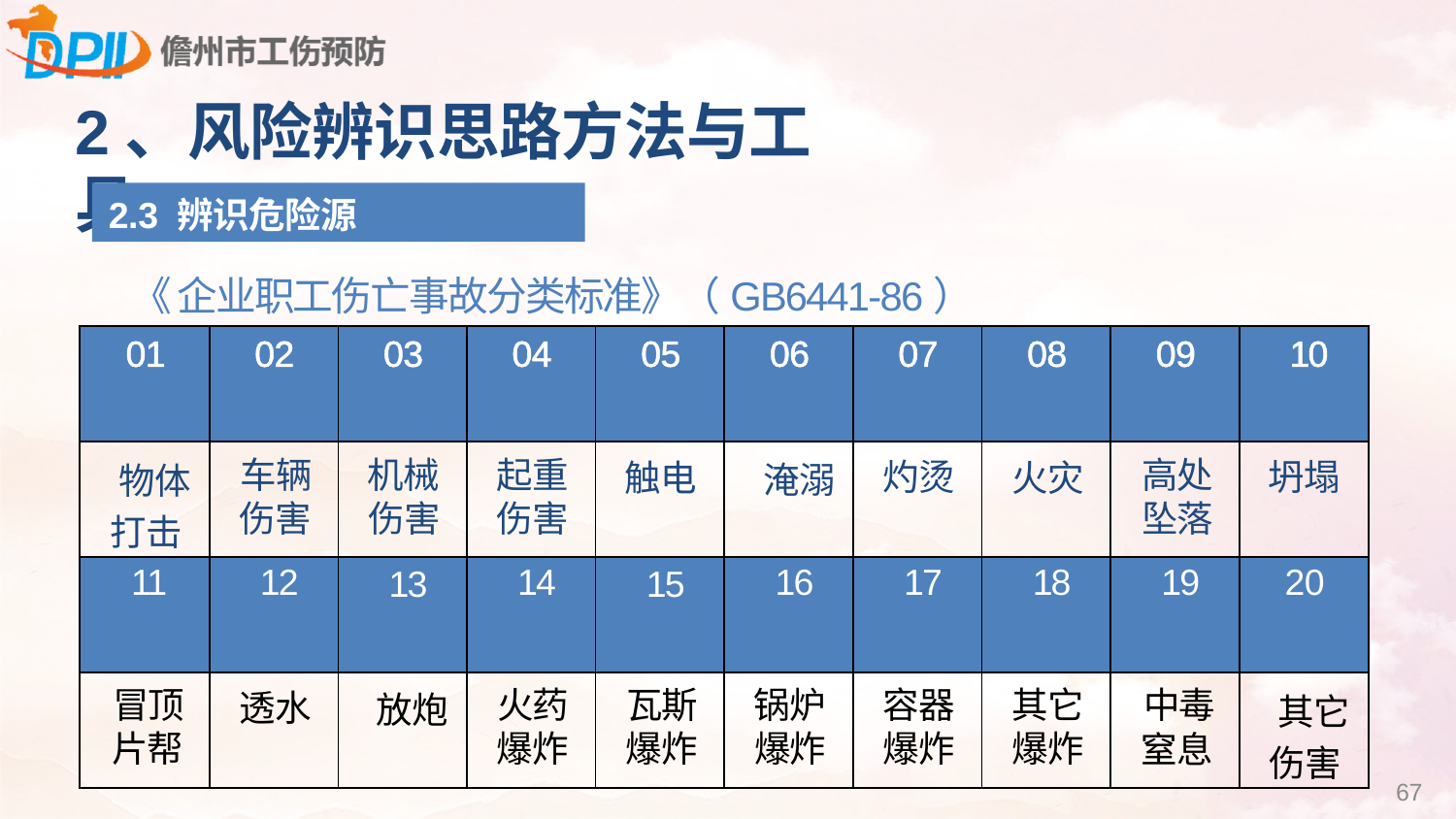

2、风险辨识思路方法与工具

2.3 辨识危险源

《 企业职工伤亡事故分类标准》（GB6441-86）
| 01 | 02 | 03 | 04 | 05 | 06 | 07 | 08 | 09 | 10 |
| --- | --- | --- | --- | --- | --- | --- | --- | --- | --- |
| 物体 打击 | 车辆 伤害 | 机械 伤害 | 起重 伤害 | 触电 | 淹溺 | 灼烫 | 火灾 | 高处 坠落 | 坍塌 |
| 11 | 12 | 13 | 14 | 15 | 16 | 17 | 18 | 19 | 20 |
| 冒顶 片帮 | 透水 | 放炮 | 火药 爆炸 | 瓦斯 爆炸 | 锅炉 爆炸 | 容器 爆炸 | 其它 爆炸 | 中毒 窒息 | 其它 伤害 |

67